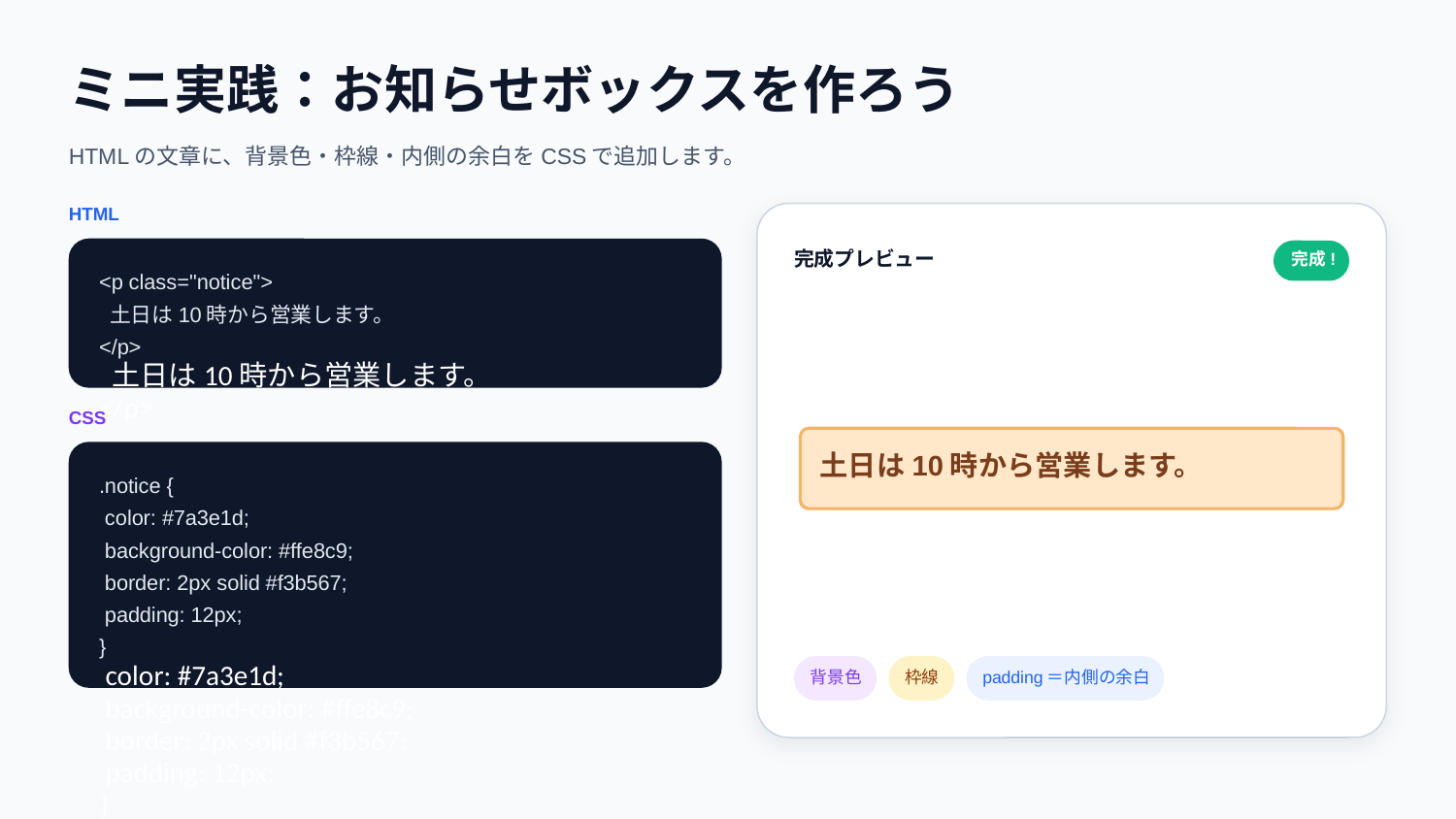

ミニ実践：お知らせボックスを作ろう
HTMLの文章に、背景色・枠線・内側の余白をCSSで追加します。
HTML

完成プレビュー
完成!
<p class="notice">
 土日は10時から営業します。
</p>
 土日は10時から営業します。
</p>
CSS

土日は10時から営業します。
.notice {
 color: #7a3e1d;
 background-color: #ffe8c9;
 border: 2px solid #f3b567;
 padding: 12px;
}
 color: #7a3e1d;
 background-color: #ffe8c9;
 border: 2px solid #f3b567;
 padding: 12px;
}

背景色
枠線
padding＝内側の余白